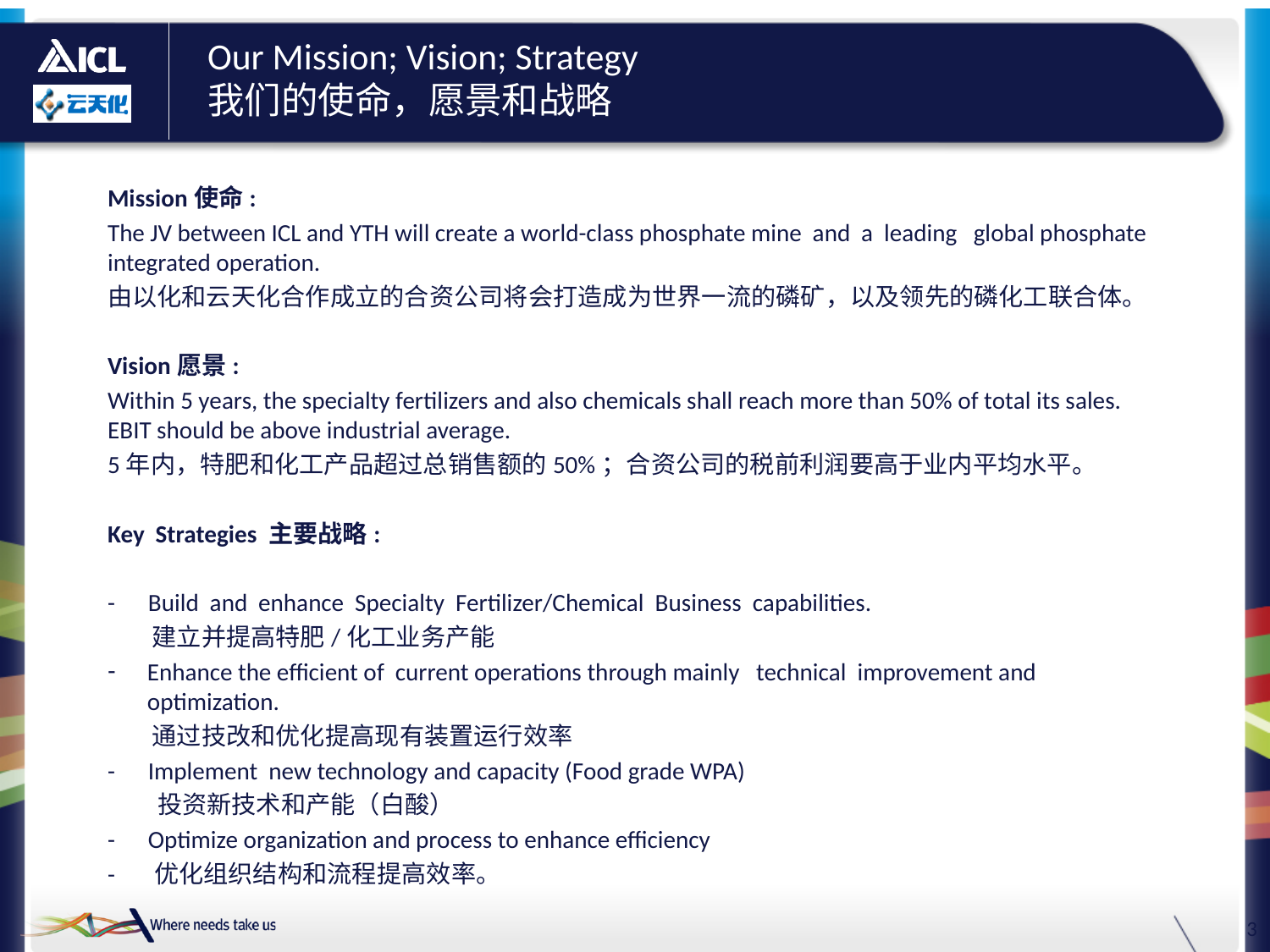

# Our Mission; Vision; Strategy 我们的使命，愿景和战略
Mission使命:
The JV between ICL and YTH will create a world-class phosphate mine  and  a  leading   global phosphate integrated operation.
由以化和云天化合作成立的合资公司将会打造成为世界一流的磷矿，以及领先的磷化工联合体。

Vision愿景:
Within 5 years, the specialty fertilizers and also chemicals shall reach more than 50% of total its sales. EBIT should be above industrial average.
5年内，特肥和化工产品超过总销售额的50%；合资公司的税前利润要高于业内平均水平。

Key  Strategies 主要战略:

-      Build  and  enhance  Specialty  Fertilizer/Chemical  Business  capabilities.
       建立并提高特肥/化工业务产能
Enhance the efficient of  current operations through mainly   technical  improvement and  optimization.
       通过技改和优化提高现有装置运行效率
-      Implement  new technology and capacity (Food grade WPA)
        投资新技术和产能（白酸）
-      Optimize organization and process to enhance efficiency
-      优化组织结构和流程提高效率。

3